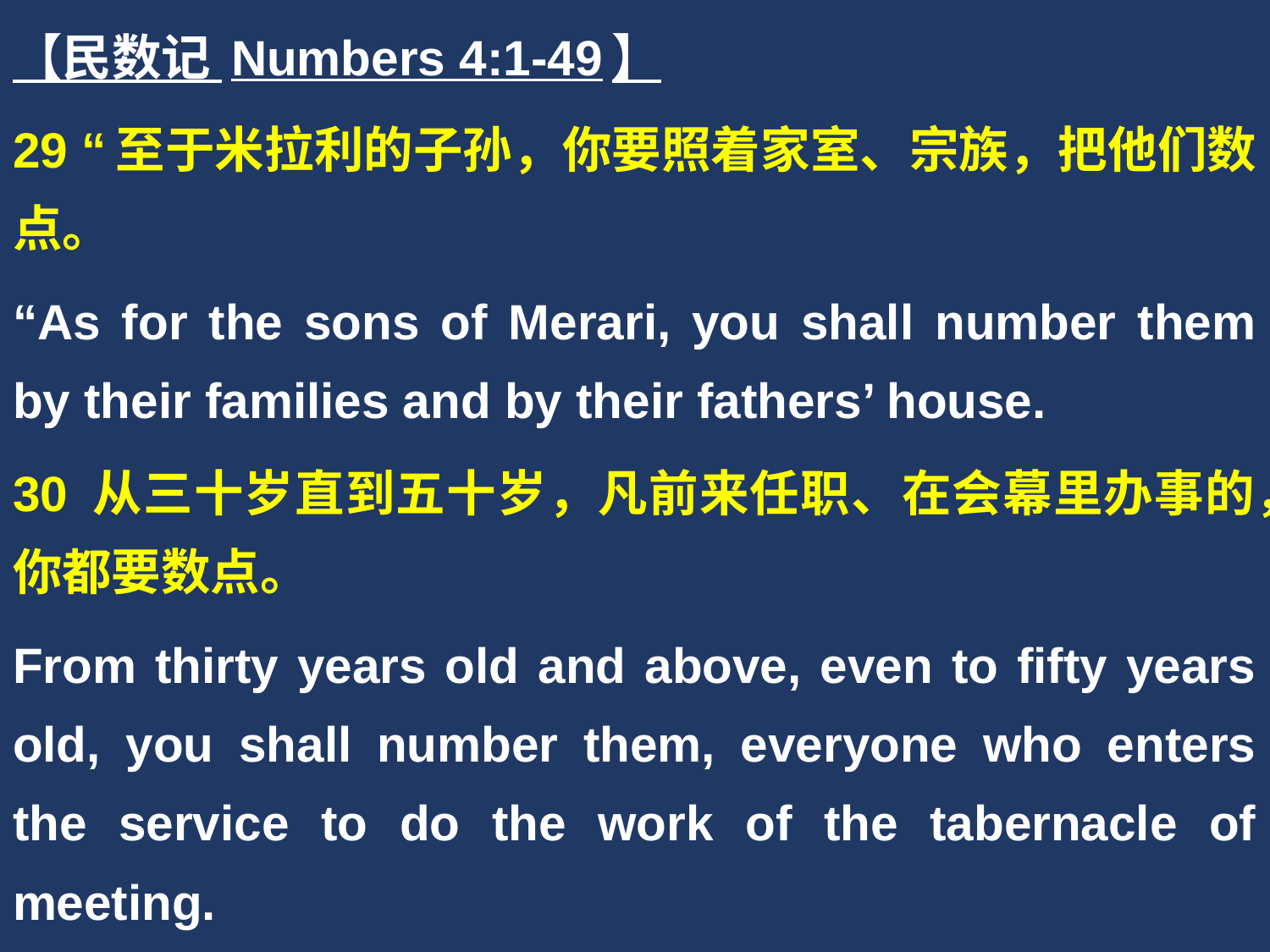

【民数记 Numbers 4:1-49】
29 “至于米拉利的子孙，你要照着家室、宗族，把他们数点。
“As for the sons of Merari, you shall number them by their families and by their fathers’ house.
30 从三十岁直到五十岁，凡前来任职、在会幕里办事的，你都要数点。
From thirty years old and above, even to fifty years old, you shall number them, everyone who enters the service to do the work of the tabernacle of meeting.